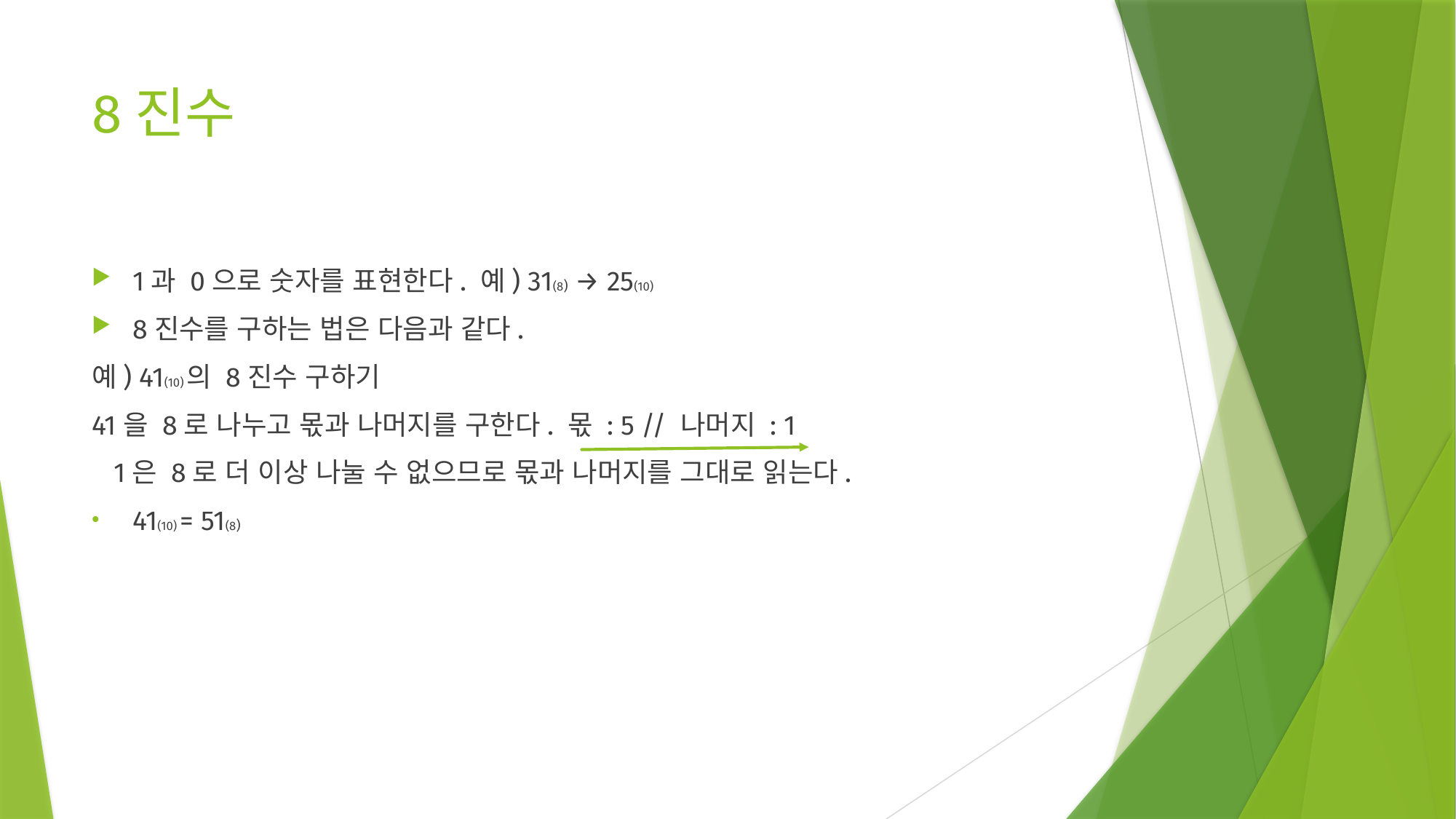

# 8진수
1과 0으로 숫자를 표현한다. 예) 31(8)  → 25(10)
8진수를 구하는 법은 다음과 같다.
예) 41(10)의 8진수 구하기
41을 8로 나누고 몫과 나머지를 구한다. 몫 : 5 // 나머지 : 1
   1은 8로 더 이상 나눌 수 없으므로 몫과 나머지를 그대로 읽는다.
41(10) = 51(8)